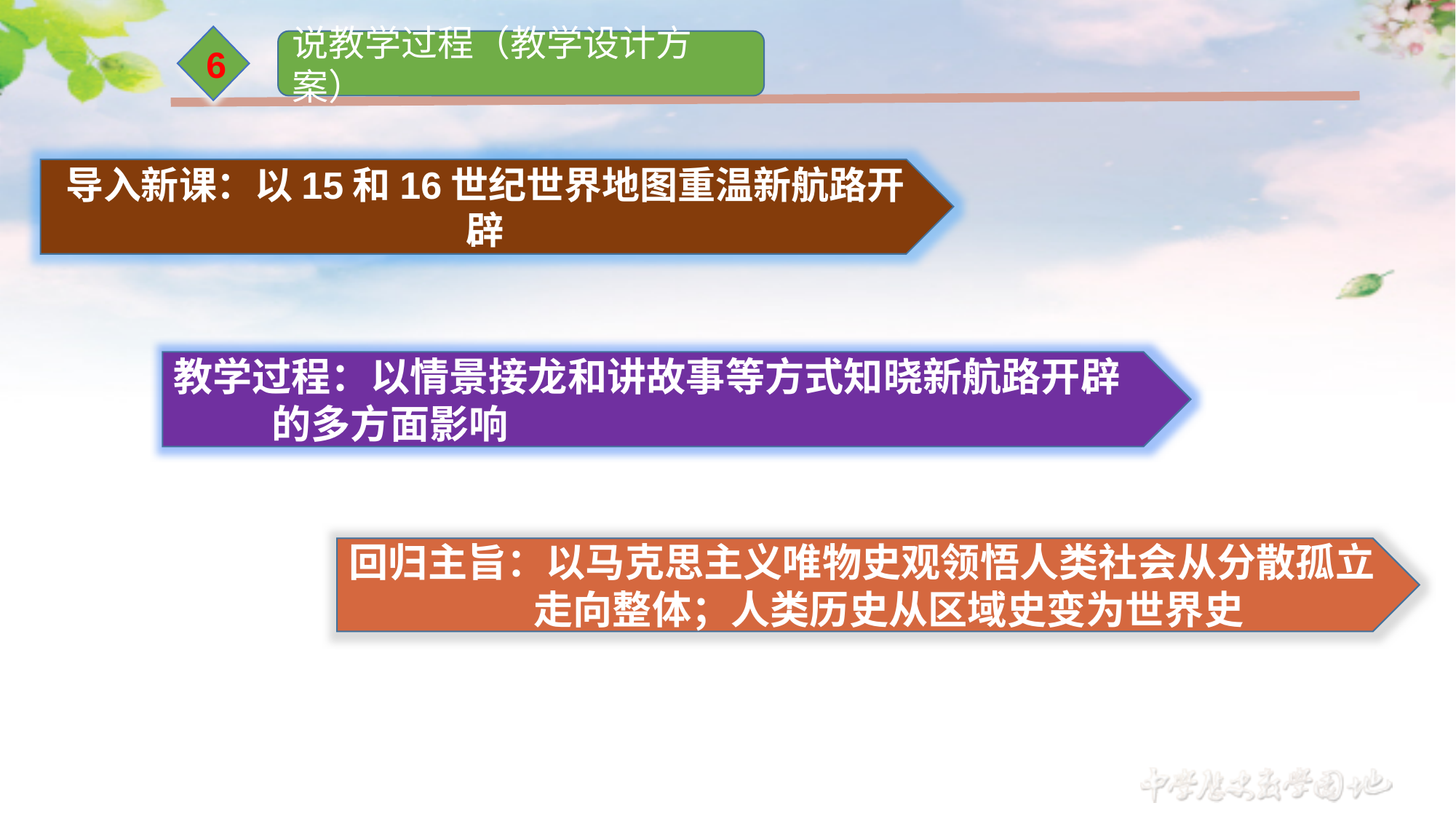

6
说教学过程（教学设计方案）
导入新课：以15和16世纪世界地图重温新航路开辟
教学过程：以情景接龙和讲故事等方式知晓新航路开辟
          的多方面影响
回归主旨：以马克思主义唯物史观领悟人类社会从分散孤立
    走向整体；人类历史从区域史变为世界史